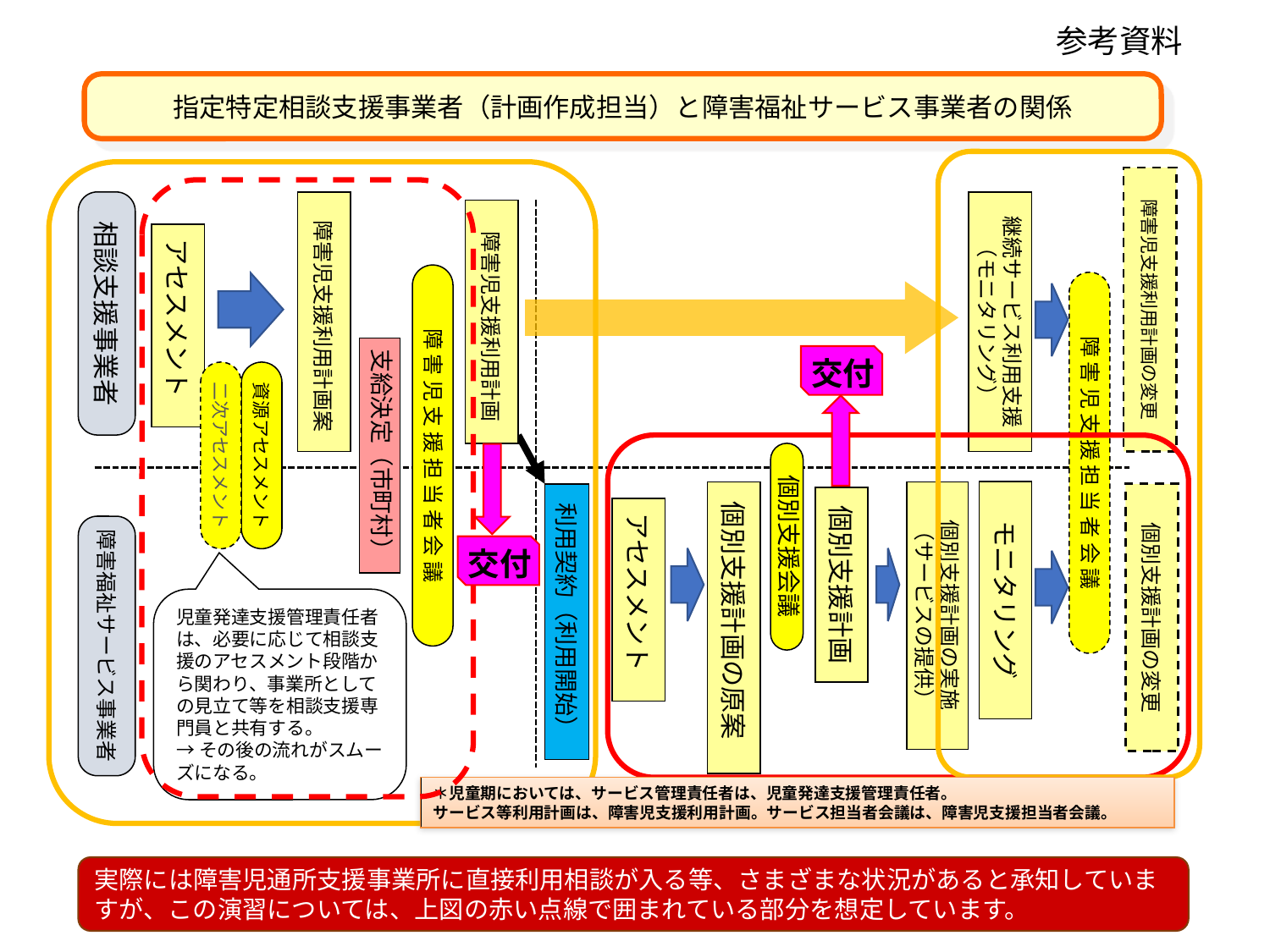

参考資料
指定特定相談支援事業者（計画作成担当）と障害福祉サービス事業者の関係

障害児支援利用計画の変更
相談支援事業者
 障害児支援利用計画案
継続サービス利用支援
（モニタリング）
 障害児支援利用計画
 アセスメント
障 害 児 支 援 担 当 者 会 議
障 害 児 支 援 担 当 者 会 議

支給決定（市町村）
二次アセスメント
資源アセスメント

個別支援会議
モニタリング
 個別支援計画の原案
個別支援計画の実施
（サービスの提供）
個別支援計画の変更
利用契約（利用開始）
個別支援計画
 アセスメント
障害福祉サービス事業者

児童発達支援管理責任者は、必要に応じて相談支援のアセスメント段階から関わり、事業所としての見立て等を相談支援専門員と共有する。
→その後の流れがスムーズになる。
＊児童期においては、サービス管理責任者は、児童発達支援管理責任者。
サービス等利用計画は、障害児支援利用計画。サービス担当者会議は、障害児支援担当者会議。

交付

交付
実際には障害児通所支援事業所に直接利用相談が入る等、さまざまな状況があると承知していますが、この演習については、上図の赤い点線で囲まれている部分を想定しています。